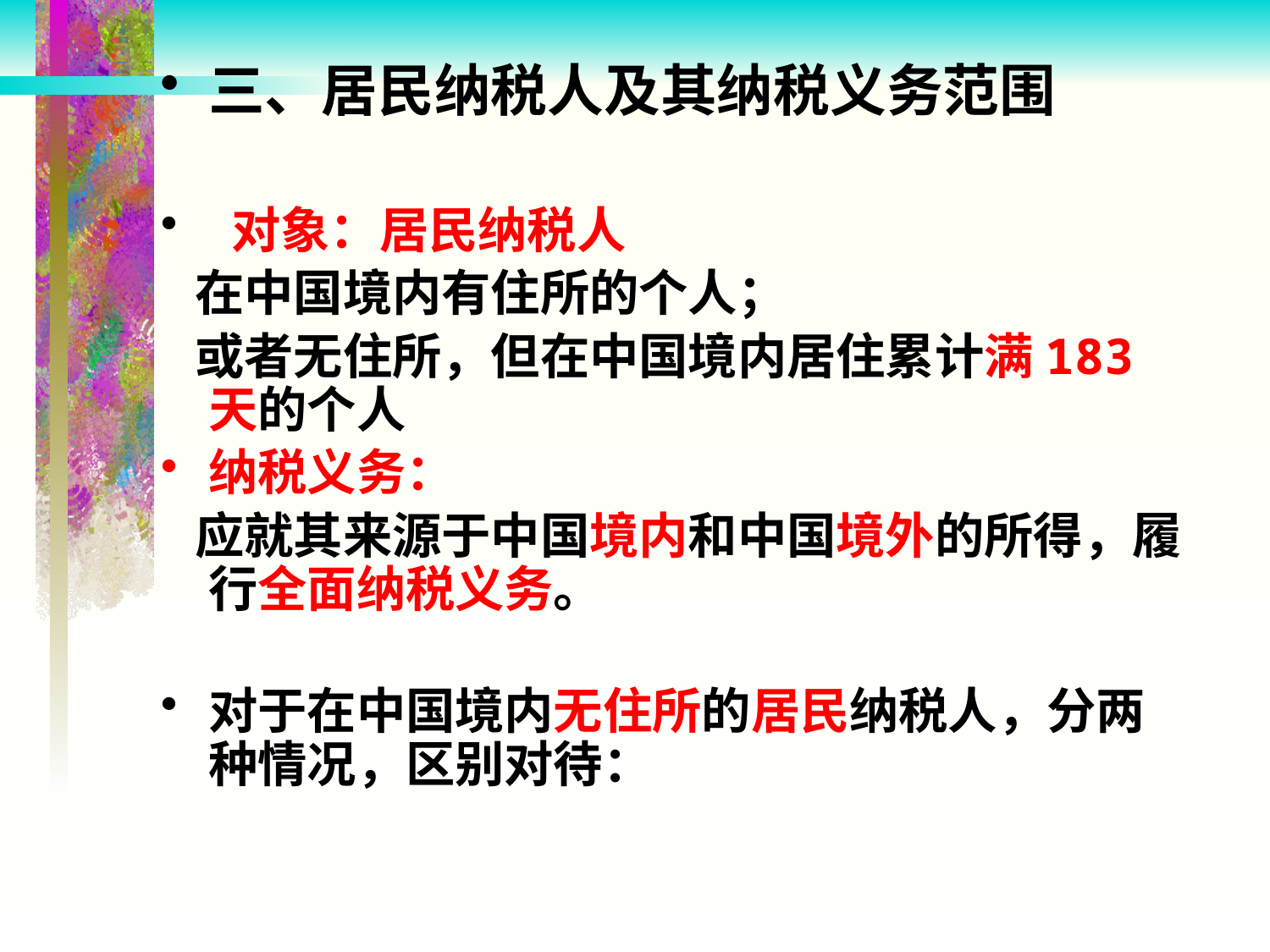

三、居民纳税人及其纳税义务范围

 对象：居民纳税人
  在中国境内有住所的个人；
  或者无住所，但在中国境内居住累计满183天的个人
纳税义务：
  应就其来源于中国境内和中国境外的所得，履行全面纳税义务。

对于在中国境内无住所的居民纳税人，分两种情况，区别对待：